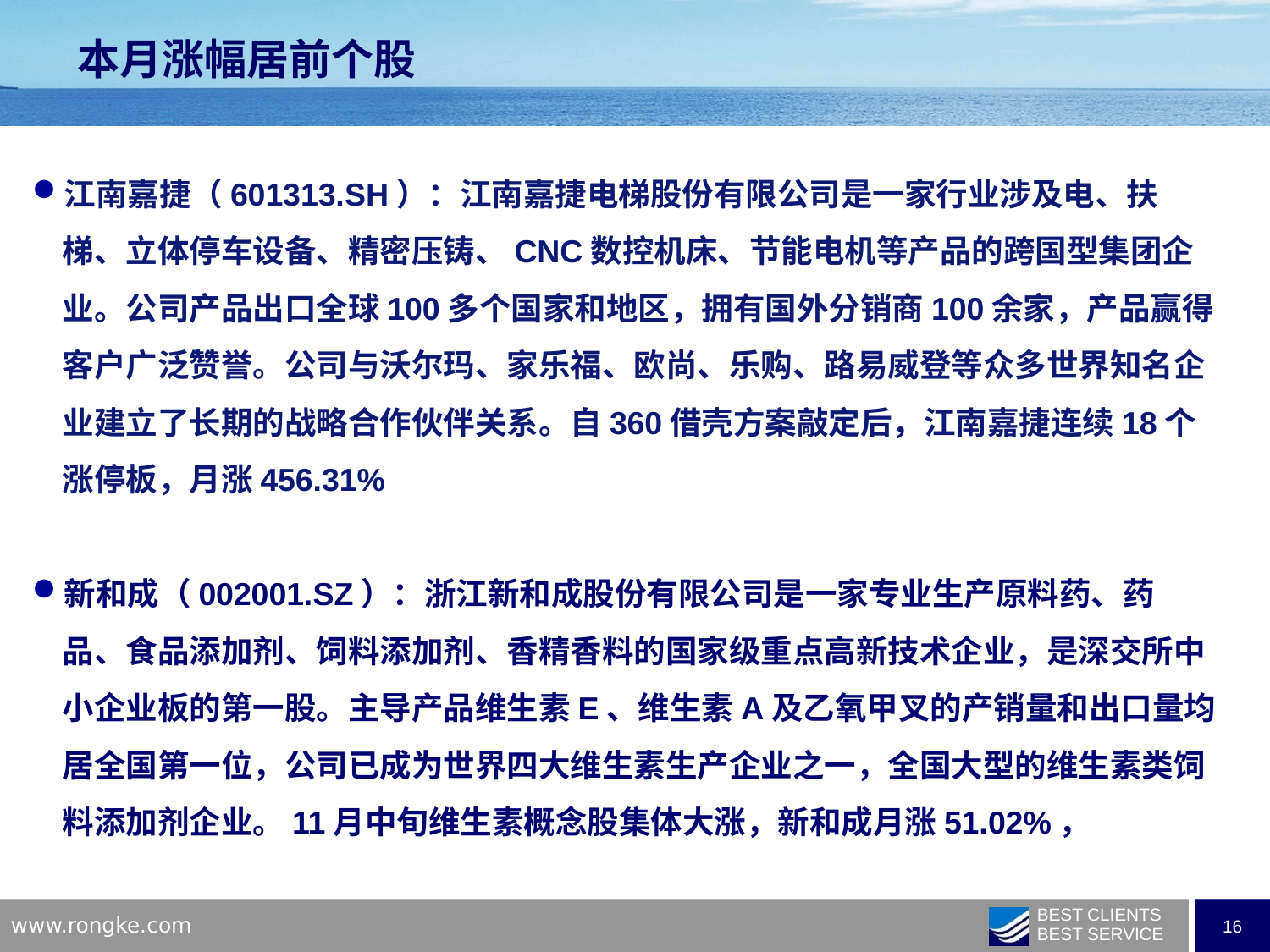

本月涨幅居前个股
江南嘉捷（601313.SH）：江南嘉捷电梯股份有限公司是一家行业涉及电、扶梯、立体停车设备、精密压铸、CNC数控机床、节能电机等产品的跨国型集团企业。公司产品出口全球100多个国家和地区，拥有国外分销商100余家，产品赢得客户广泛赞誉。公司与沃尔玛、家乐福、欧尚、乐购、路易威登等众多世界知名企业建立了长期的战略合作伙伴关系。自360借壳方案敲定后，江南嘉捷连续18个涨停板，月涨456.31%

新和成（002001.SZ）：浙江新和成股份有限公司是一家专业生产原料药、药品、食品添加剂、饲料添加剂、香精香料的国家级重点高新技术企业，是深交所中小企业板的第一股。主导产品维生素E、维生素A及乙氧甲叉的产销量和出口量均居全国第一位，公司已成为世界四大维生素生产企业之一，全国大型的维生素类饲料添加剂企业。11月中旬维生素概念股集体大涨，新和成月涨51.02%，